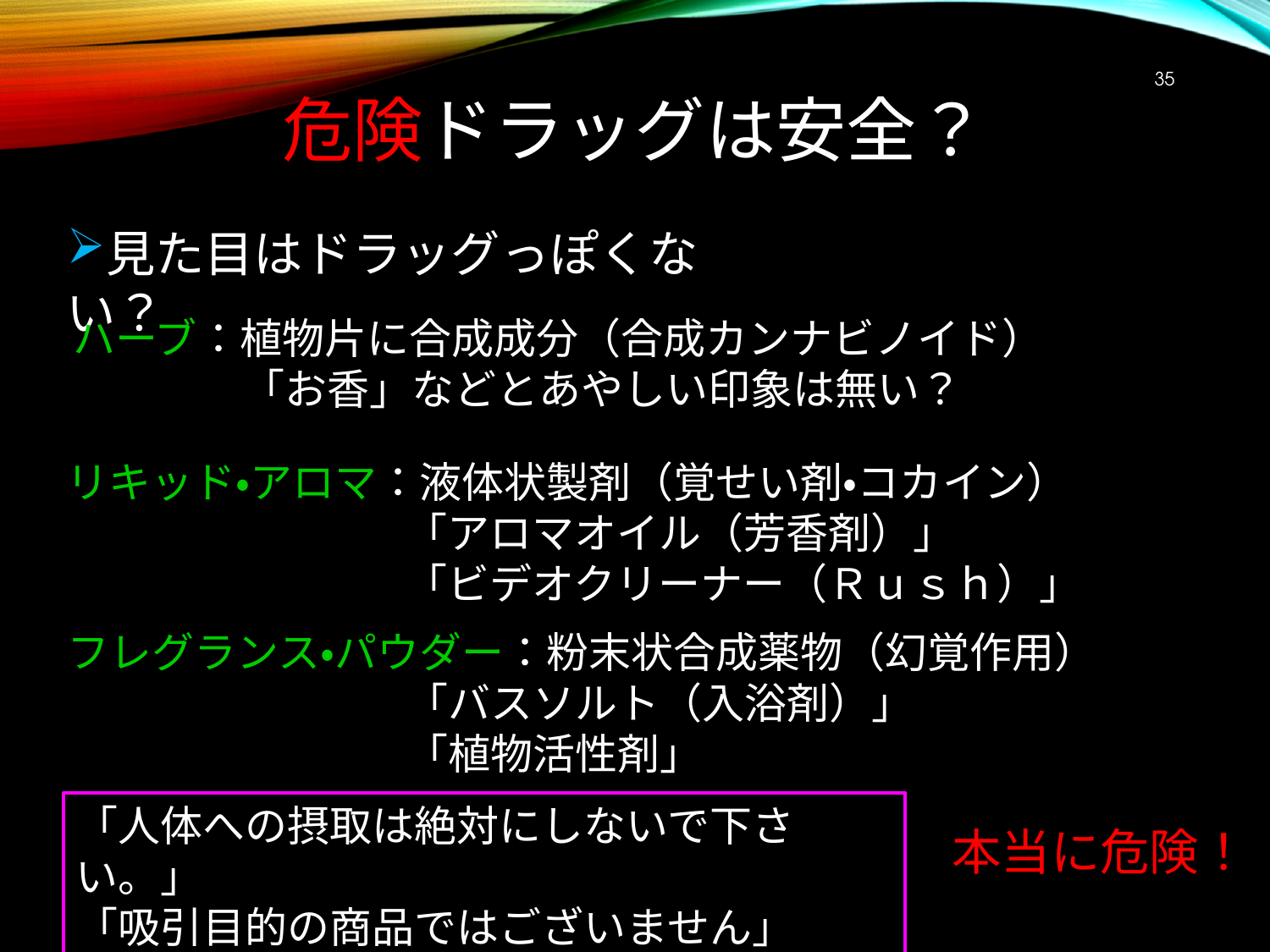

35
# 危険ドラッグは安全？
見た目はドラッグっぽくない？
ハーブ：植物片に合成成分（合成カンナビノイド）
　　　　「お香」などとあやしい印象は無い？
リキッド・アロマ：液体状製剤（覚せい剤・コカイン）
　　　　　　　　「アロマオイル（芳香剤）」
　　　　　　　　「ビデオクリーナー（Ｒｕｓｈ）」
フレグランス・パウダー：粉末状合成薬物（幻覚作用）
　　　　　　　　「バスソルト（入浴剤）」
　　　　　　　　「植物活性剤」
「人体への摂取は絶対にしないで下さい。」
「吸引目的の商品ではございません」
本当に危険！